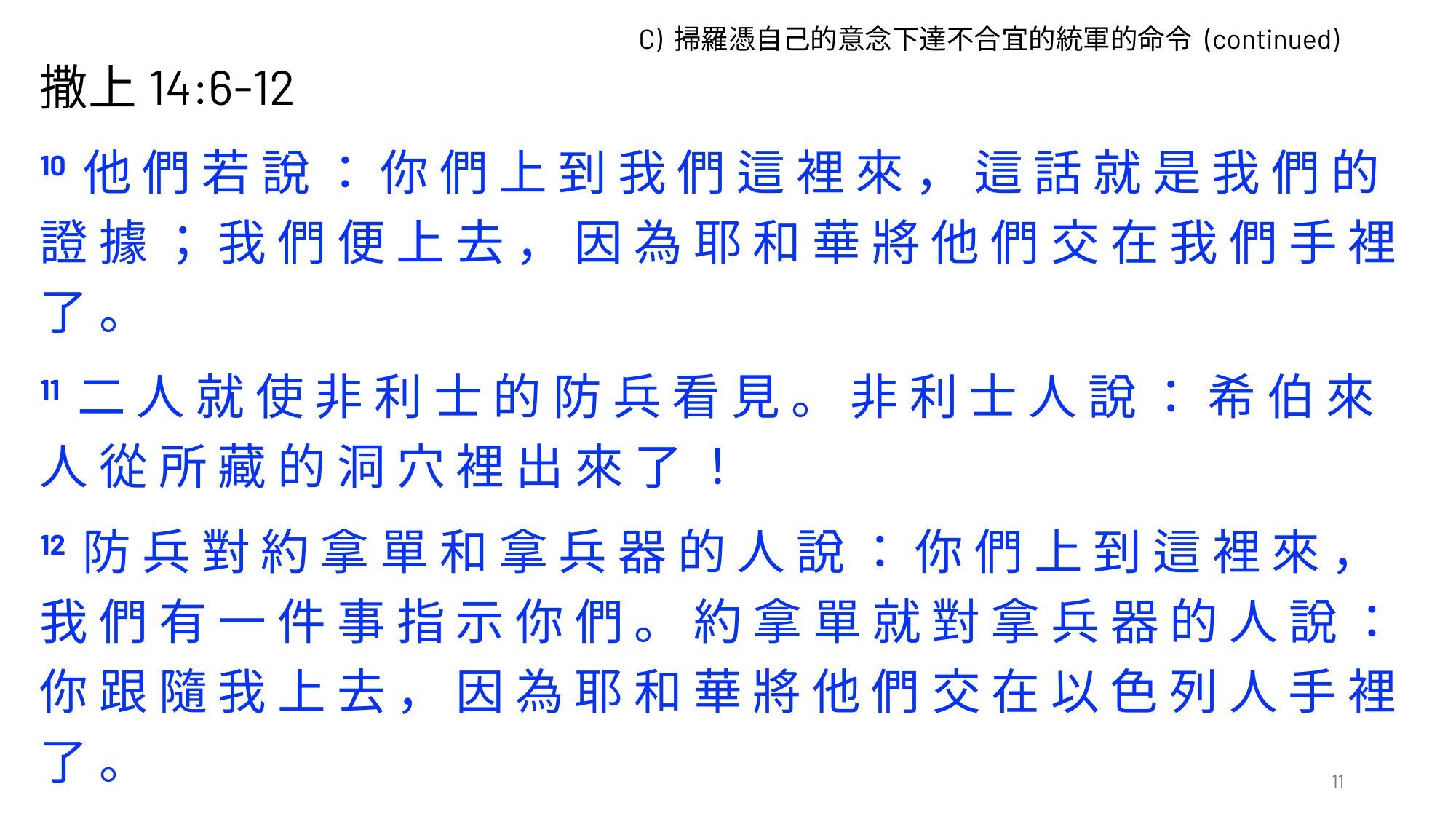

C) 掃羅憑自己的意念下達不合宜的統軍的命令 (continued)
撒上14:6-12
10 他 們 若 說 ： 你 們 上 到 我 們 這 裡 來 ， 這 話 就 是 我 們 的 證 據 ； 我 們 便 上 去 ， 因 為 耶 和 華 將 他 們 交 在 我 們 手 裡 了 。
11 二 人 就 使 非 利 士 的 防 兵 看 見 。 非 利 士 人 說 ： 希 伯 來 人 從 所 藏 的 洞 穴 裡 出 來 了 ！
12 防 兵 對 約 拿 單 和 拿 兵 器 的 人 說 ： 你 們 上 到 這 裡 來 ， 我 們 有 一 件 事 指 示 你 們 。 約 拿 單 就 對 拿 兵 器 的 人 說 ： 你 跟 隨 我 上 去 ， 因 為 耶 和 華 將 他 們 交 在 以 色 列 人 手 裡 了 。
11